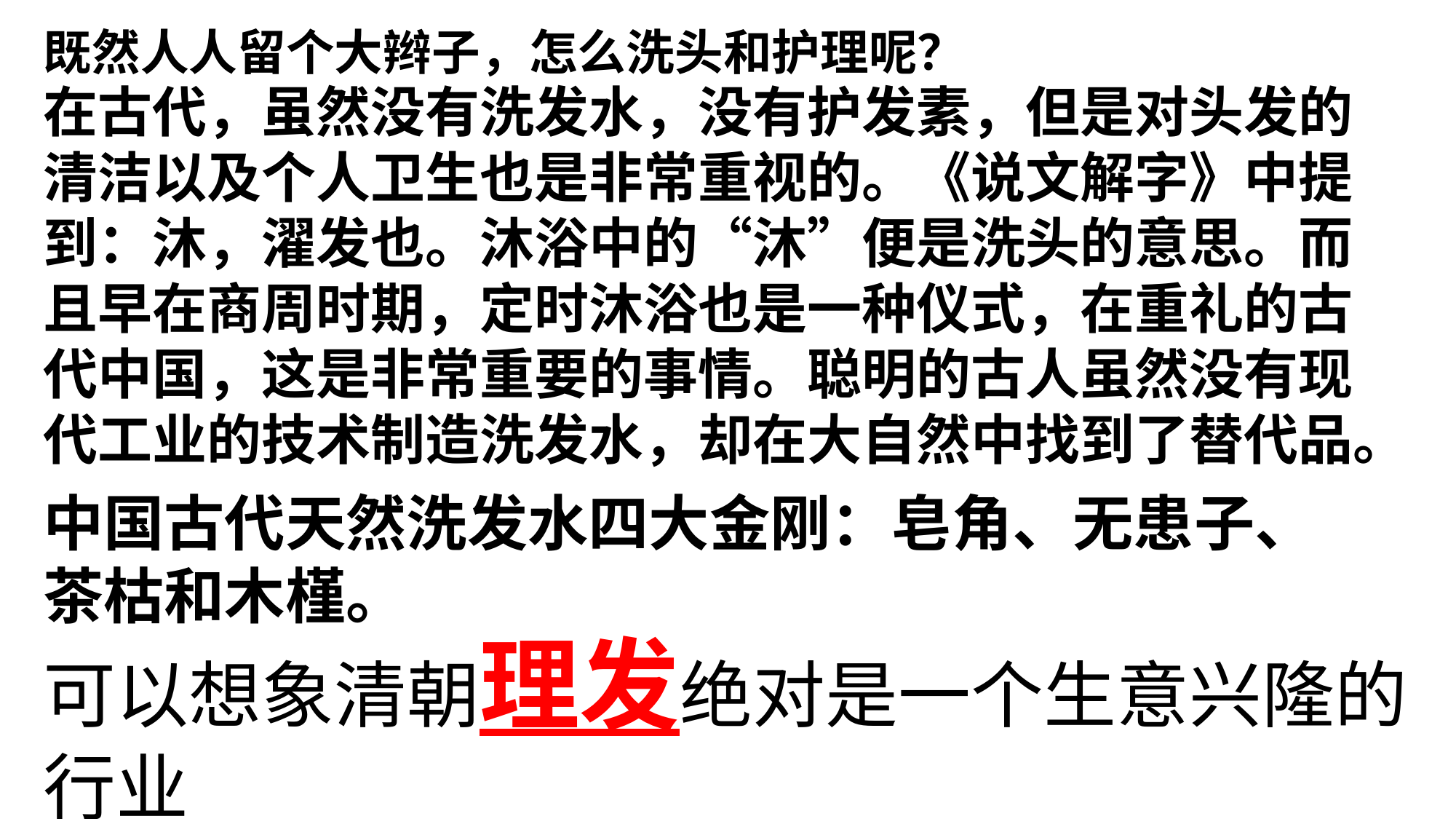

既然人人留个大辫子，怎么洗头和护理呢？
在古代，虽然没有洗发水，没有护发素，但是对头发的清洁以及个人卫生也是非常重视的。《说文解字》中提到：沐，濯发也。沐浴中的“沐”便是洗头的意思。而且早在商周时期，定时沐浴也是一种仪式，在重礼的古代中国，这是非常重要的事情。聪明的古人虽然没有现代工业的技术制造洗发水，却在大自然中找到了替代品。
中国古代天然洗发水四大金刚：皂角、无患子、茶枯和木槿。

可以想象清朝理发绝对是一个生意兴隆的行业